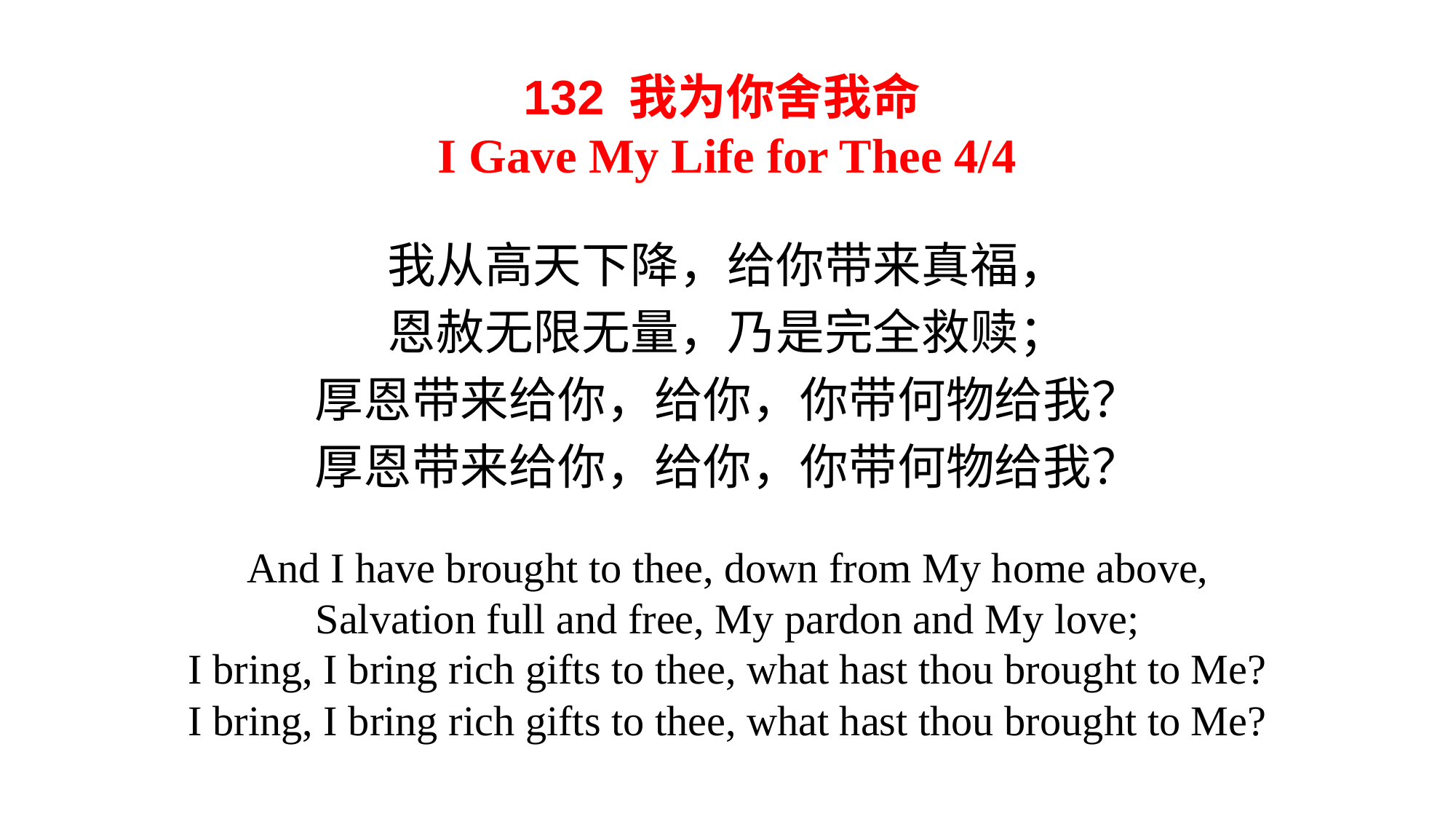

132 我为你舍我命
I Gave My Life for Thee 4/4
我从高天下降，给你带来真福，
恩赦无限无量，乃是完全救赎；
厚恩带来给你，给你，你带何物给我？
厚恩带来给你，给你，你带何物给我？

And I have brought to thee, down from My home above,
Salvation full and free, My pardon and My love;
I bring, I bring rich gifts to thee, what hast thou brought to Me?
I bring, I bring rich gifts to thee, what hast thou brought to Me?